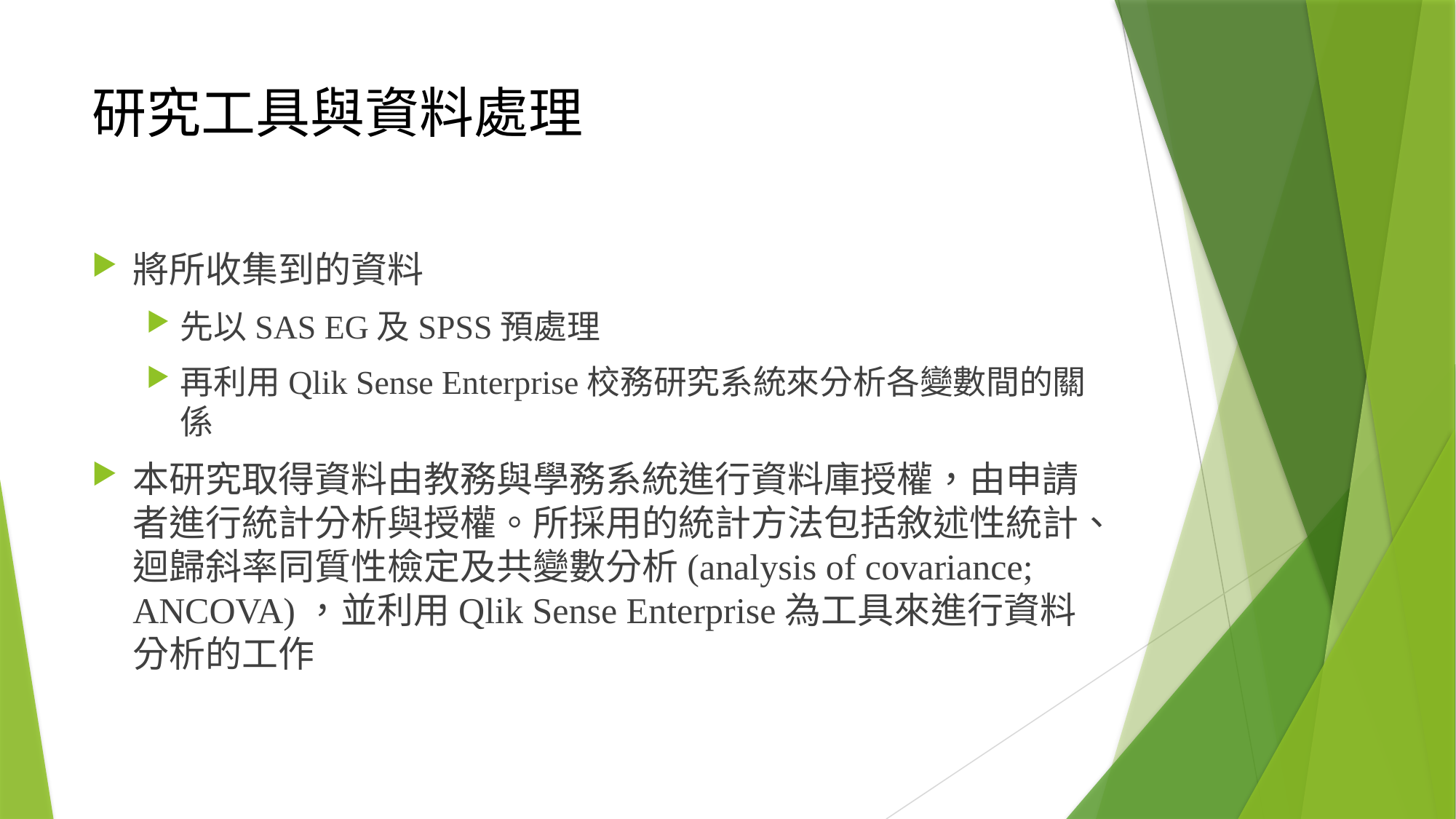

# 研究工具與資料處理
將所收集到的資料
先以SAS EG及SPSS預處理
再利用Qlik Sense Enterprise校務研究系統來分析各變數間的關係
本研究取得資料由教務與學務系統進行資料庫授權，由申請者進行統計分析與授權。所採用的統計方法包括敘述性統計、迴歸斜率同質性檢定及共變數分析(analysis of covariance; ANCOVA)，並利用Qlik Sense Enterprise為工具來進行資料分析的工作